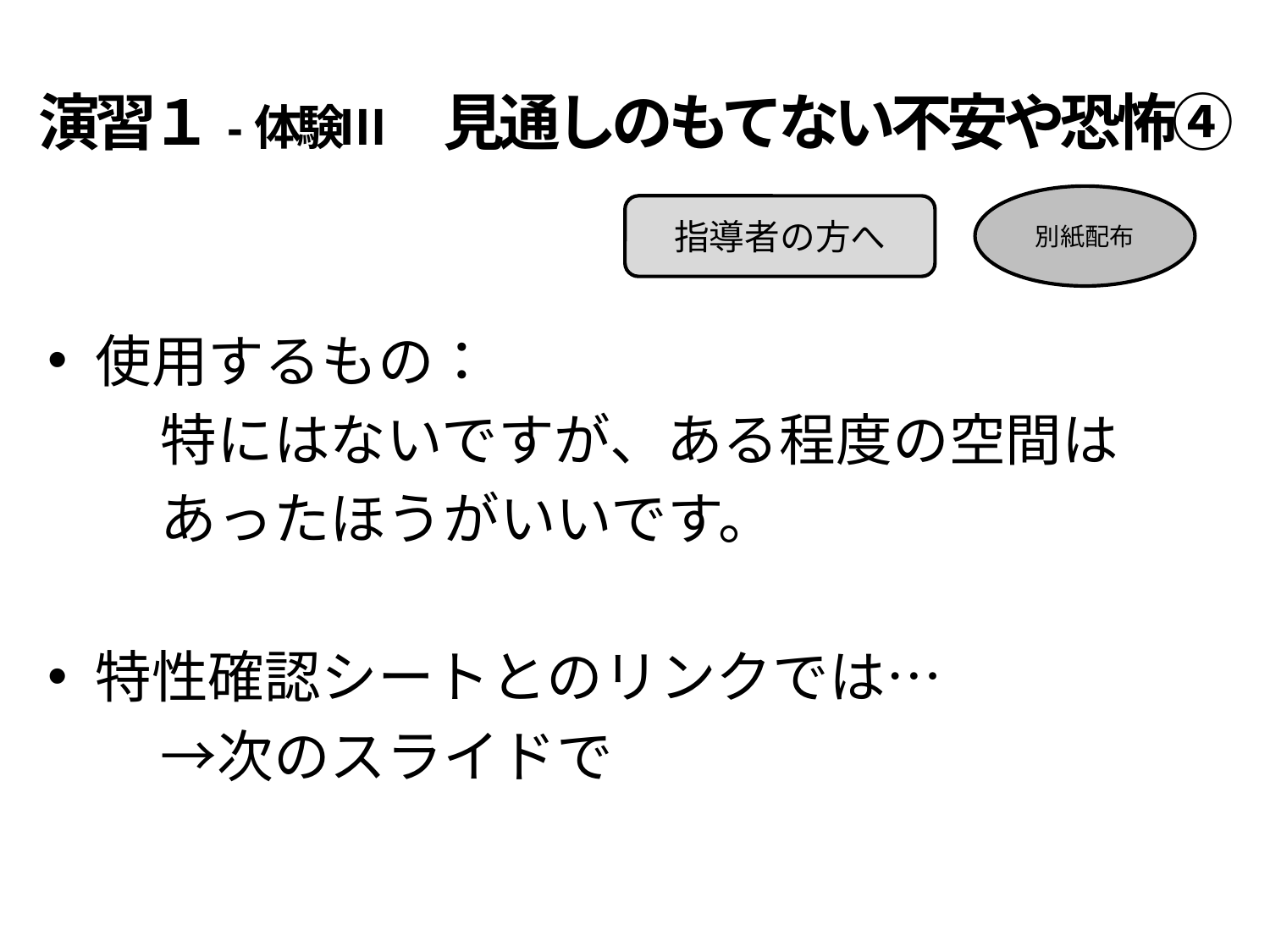

# 演習１-体験Ⅲ　見通しのもてない不安や恐怖④
別紙配布
指導者の方へ
使用するもの：
　　特にはないですが、ある程度の空間は
　　あったほうがいいです。

特性確認シートとのリンクでは…
　　→次のスライドで